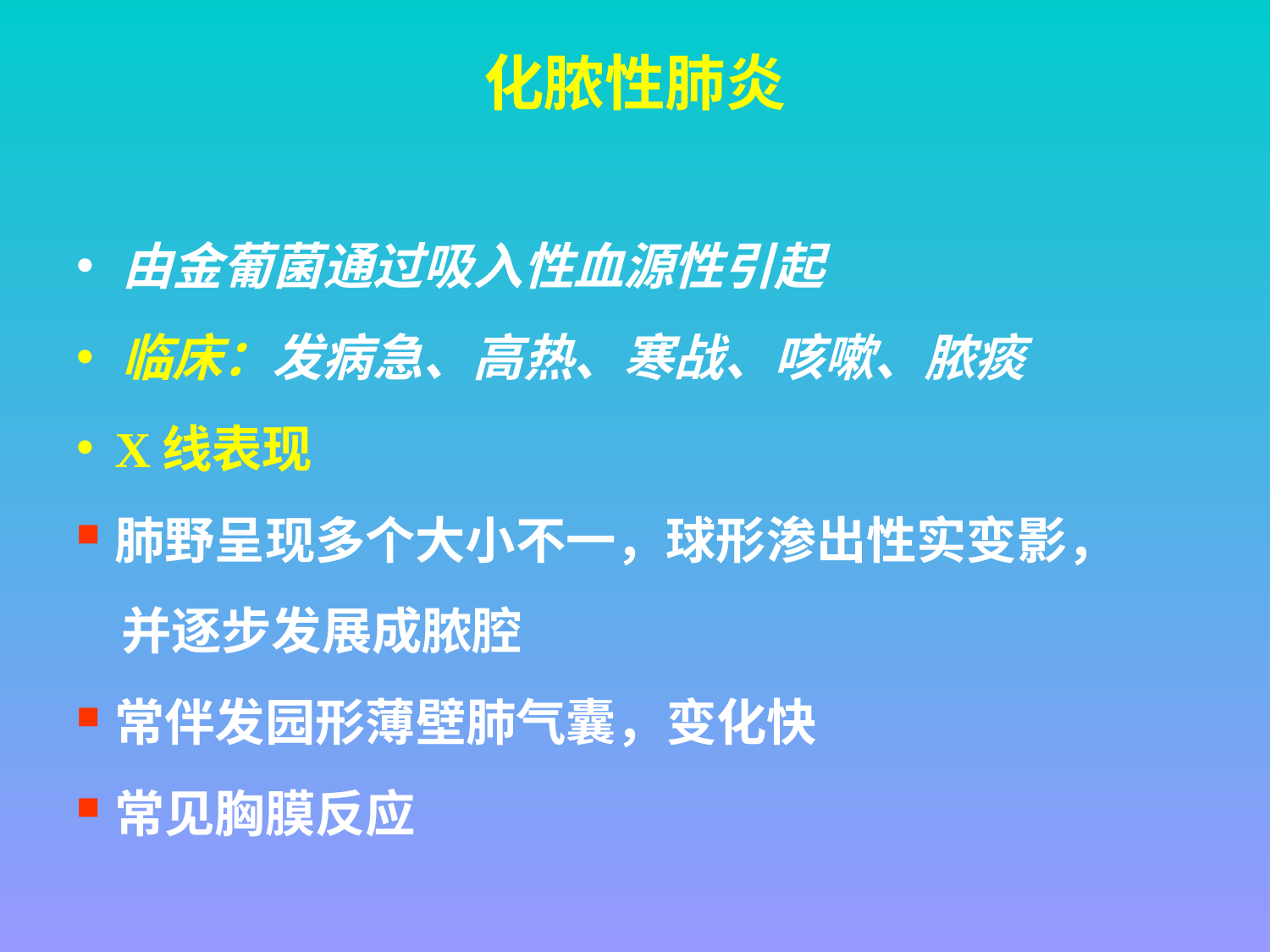

# 化脓性肺炎
由金葡菌通过吸入性血源性引起
临床：发病急、高热、寒战、咳嗽、脓痰
X线表现
肺野呈现多个大小不一，球形渗出性实变影，
   并逐步发展成脓腔
常伴发园形薄壁肺气囊，变化快
常见胸膜反应